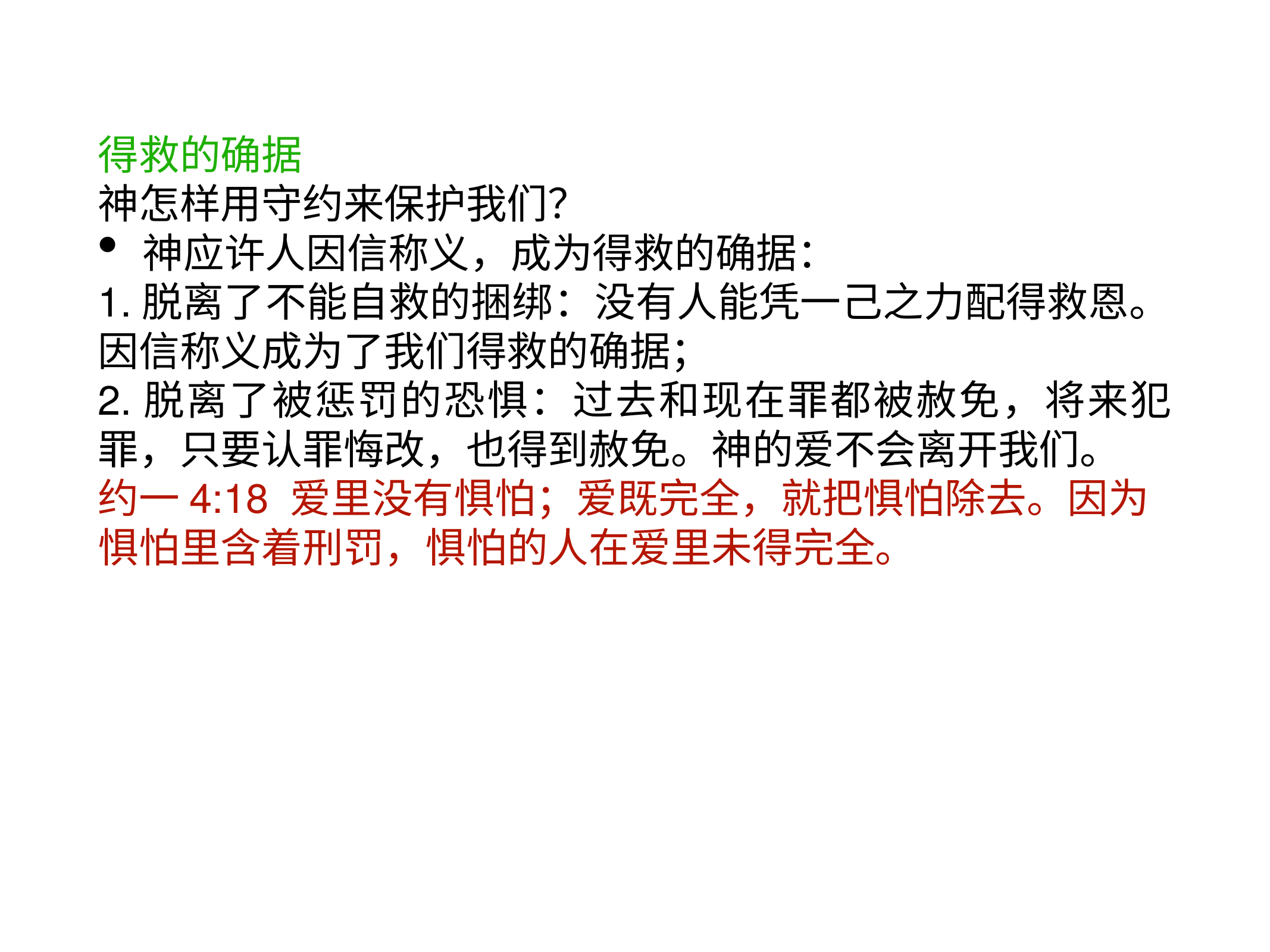

得救的确据
神怎样用守约来保护我们？
神应许人因信称义，成为得救的确据：
1.脱离了不能自救的捆绑：没有人能凭一己之力配得救恩。因信称义成为了我们得救的确据；
2.脱离了被惩罚的恐惧：过去和现在罪都被赦免，将来犯罪，只要认罪悔改，也得到赦免。神的爱不会离开我们。
约一4:18 爱里没有惧怕；爱既完全，就把惧怕除去。因为惧怕里含着刑罚，惧怕的人在爱里未得完全。